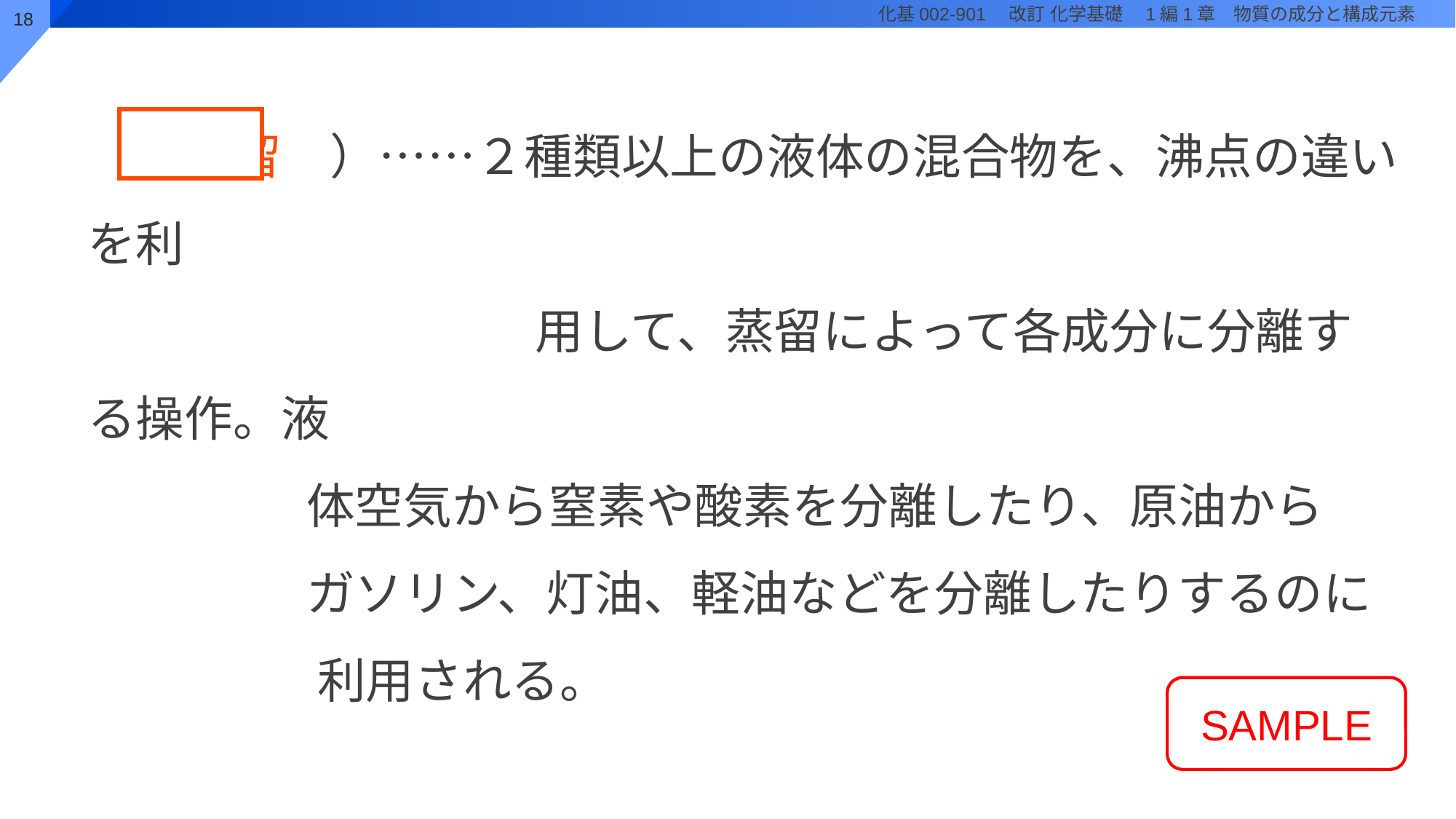

（　分留　）……２種類以上の液体の混合物を、沸点の違いを利
　　　　　　　　　 用して、蒸留によって各成分に分離する操作。液
                   体空気から窒素や酸素を分離したり、原油から
                   ガソリン、灯油、軽油などを分離したりするのに
                    利用される。

SAMPLE